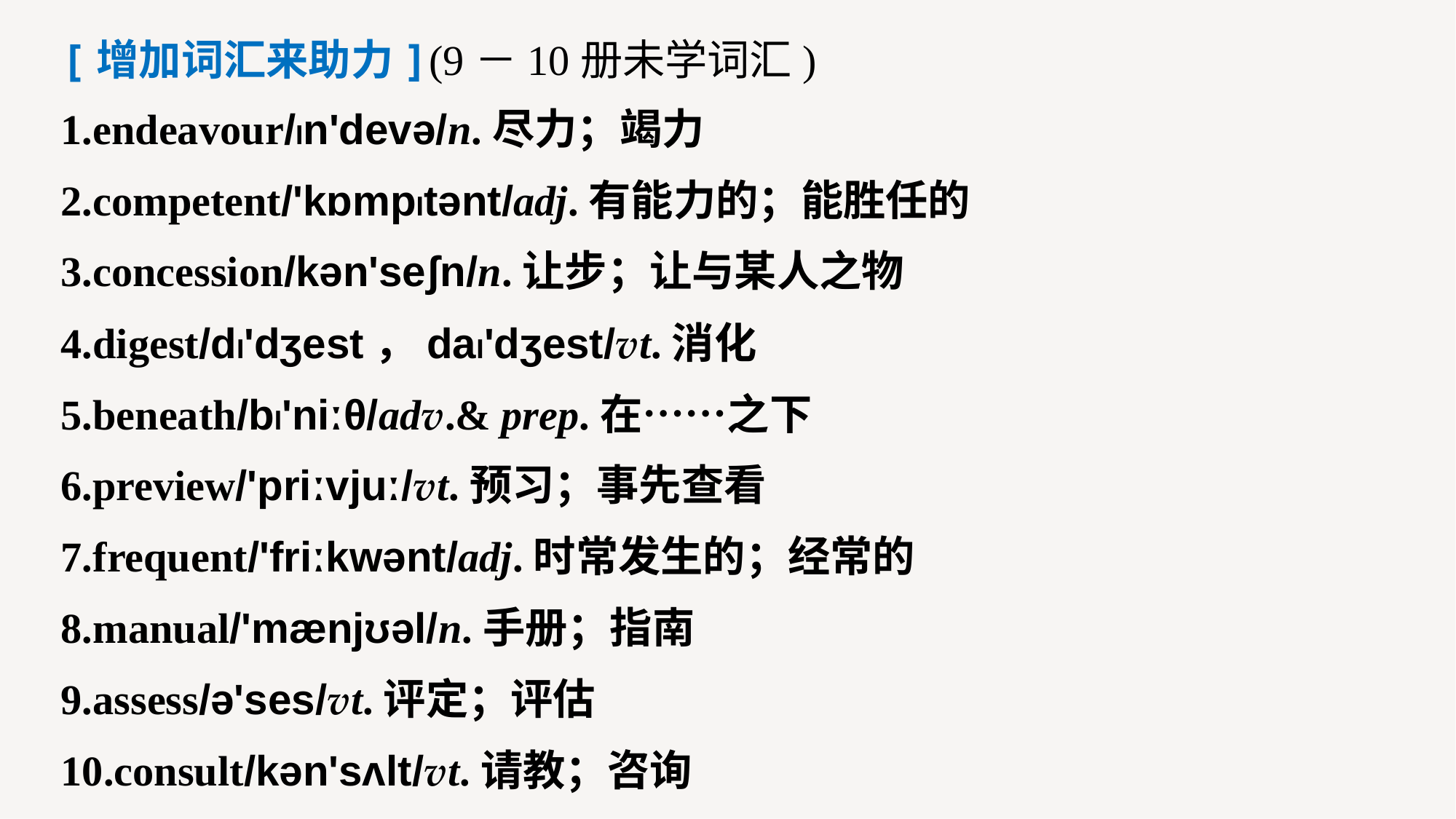

[增加词汇来助力](9－10册未学词汇)
1.endeavour/In'devə/n.尽力；竭力
2.competent/'kɒmpItənt/adj.有能力的；能胜任的
3.concession/kən'seʃn/n.让步；让与某人之物
4.digest/dI'dʒest，daI'dʒest/vt.消化
5.beneath/bI'niːθ/adv.& prep.在……之下
6.preview/'priːvjuː/vt.预习；事先查看
7.frequent/'friːkwənt/adj.时常发生的；经常的
8.manual/'mænjʊəl/n.手册；指南
9.assess/ə'ses/vt.评定；评估
10.consult/kən'sʌlt/vt.请教；咨询